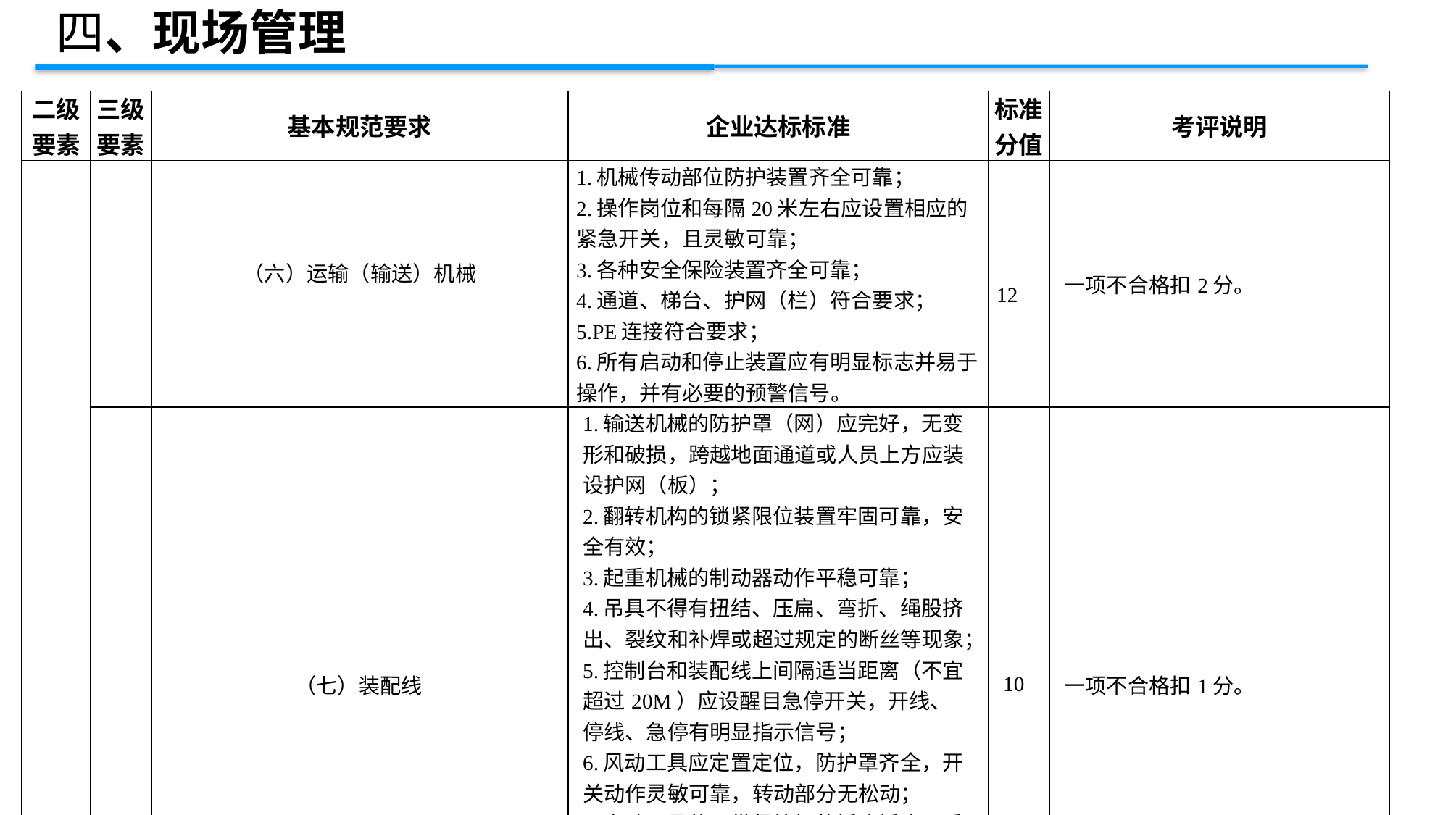

四、现场管理

| 二级 要素 | 三级 要素 | 基本规范要求 | 企业达标标准 | 标准 分值 | 考评说明 |
| --- | --- | --- | --- | --- | --- |
|  |  | （六）运输（输送）机械 | 1.机械传动部位防护装置齐全可靠； 2.操作岗位和每隔20米左右应设置相应的紧急开关，且灵敏可靠； 3.各种安全保险装置齐全可靠； 4.通道、梯台、护网（栏）符合要求； 5.PE连接符合要求； 6.所有启动和停止装置应有明显标志并易于操作，并有必要的预警信号。 | 12 | 一项不合格扣2分。 |
|  |  | （七）装配线 | 1.输送机械的防护罩（网）应完好，无变形和破损，跨越地面通道或人员上方应装设护网（板）； 2.翻转机构的锁紧限位装置牢固可靠，安全有效； 3.起重机械的制动器动作平稳可靠； 4.吊具不得有扭结、压扁、弯折、绳股挤出、裂纹和补焊或超过规定的断丝等现象； 5.控制台和装配线上间隔适当距离（不宜超过20M）应设醒目急停开关，开线、停线、急停有明显指示信号； 6.风动工具应定置定位，防护罩齐全，开关动作灵敏可靠，转动部分无松动； 7.电动工具使用带保护极的插头插座，采用良好护套的铜芯软电缆，使用专用芯线作接地保护，并采用漏电保护器； 8.运转小车定位准确、夹紧牢固，料架（箱、斗）结构合理，放置平稳； | 10 | 一项不合格扣1分。 |